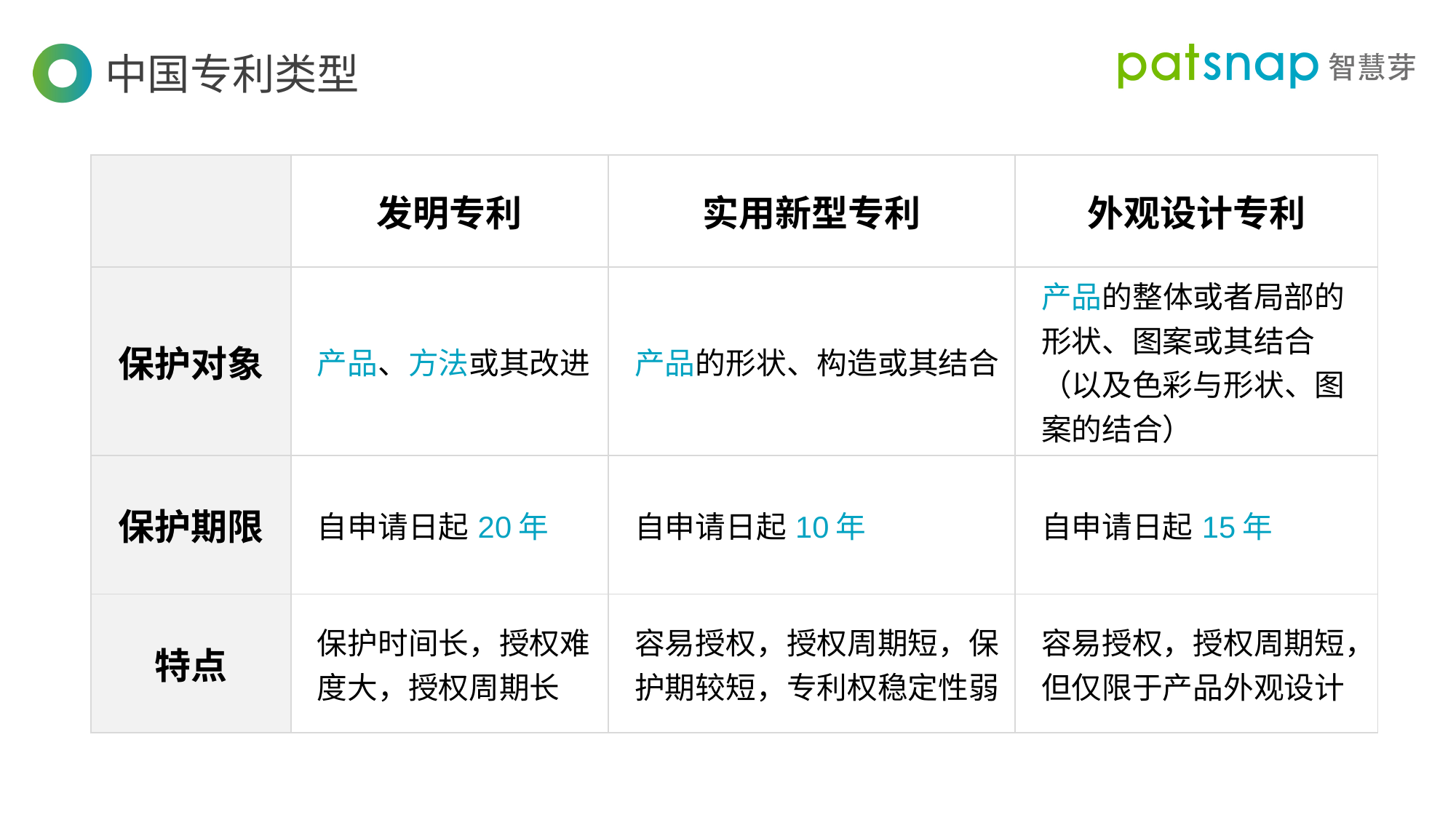

中国专利类型
|  | 发明专利 | 实用新型专利 | 外观设计专利 |
| --- | --- | --- | --- |
| 保护对象 | 产品、方法或其改进 | 产品的形状、构造或其结合 | 产品的整体或者局部的形状、图案或其结合 （以及色彩与形状、图案的结合） |
| 保护期限 | 自申请日起20年 | 自申请日起10年 | 自申请日起15年 |
| 特点 | 保护时间长，授权难度大，授权周期长 | 容易授权，授权周期短，保护期较短，专利权稳定性弱 | 容易授权，授权周期短，但仅限于产品外观设计 |